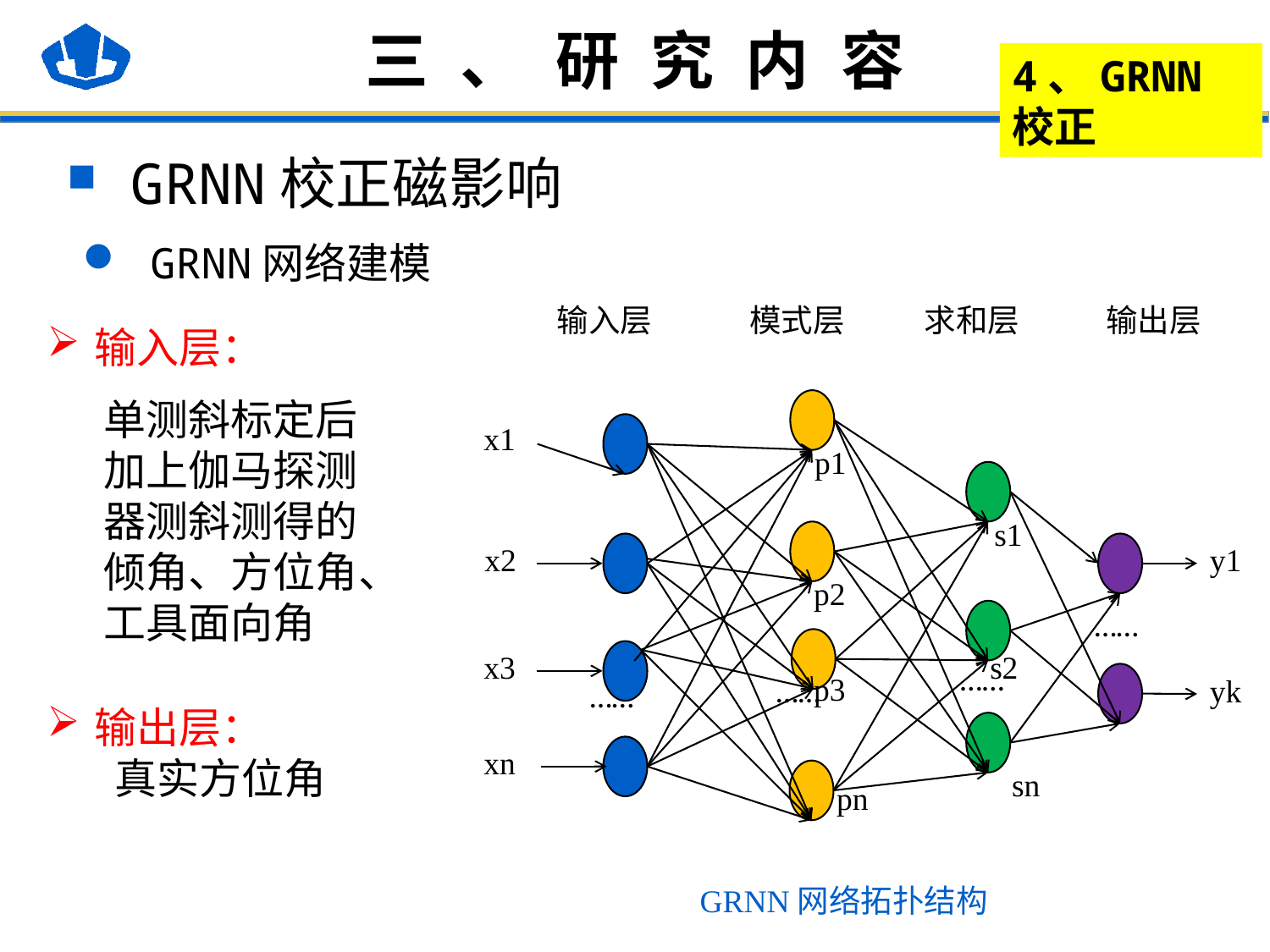

# 三、研究内容
4、GRNN校正
GRNN校正磁影响
 GRNN网络建模
输入层
模式层
求和层
输出层

x1

p1

s1

y1
x2

p2
……

x3

s2
……
p3

……
yk
……

xn

sn

pn
输入层：
单测斜标定后加上伽马探测器测斜测得的倾角、方位角、工具面向角
输出层：
      真实方位角
GRNN网络拓扑结构